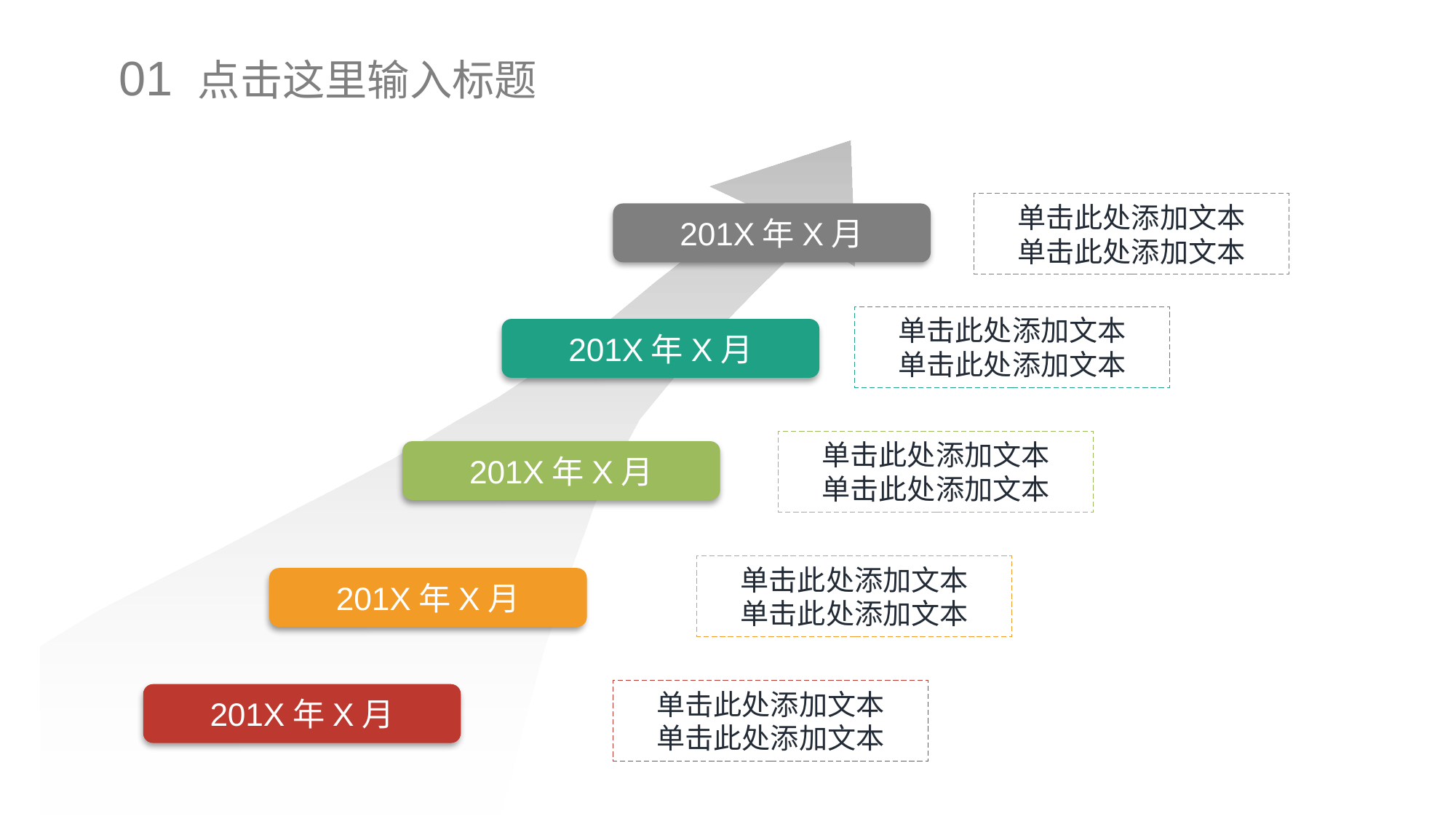

01 点击这里输入标题

单击此处添加文本
单击此处添加文本
201X年X月
单击此处添加文本
单击此处添加文本
201X年X月
单击此处添加文本
单击此处添加文本
201X年X月
单击此处添加文本
单击此处添加文本
201X年X月
单击此处添加文本
单击此处添加文本
201X年X月